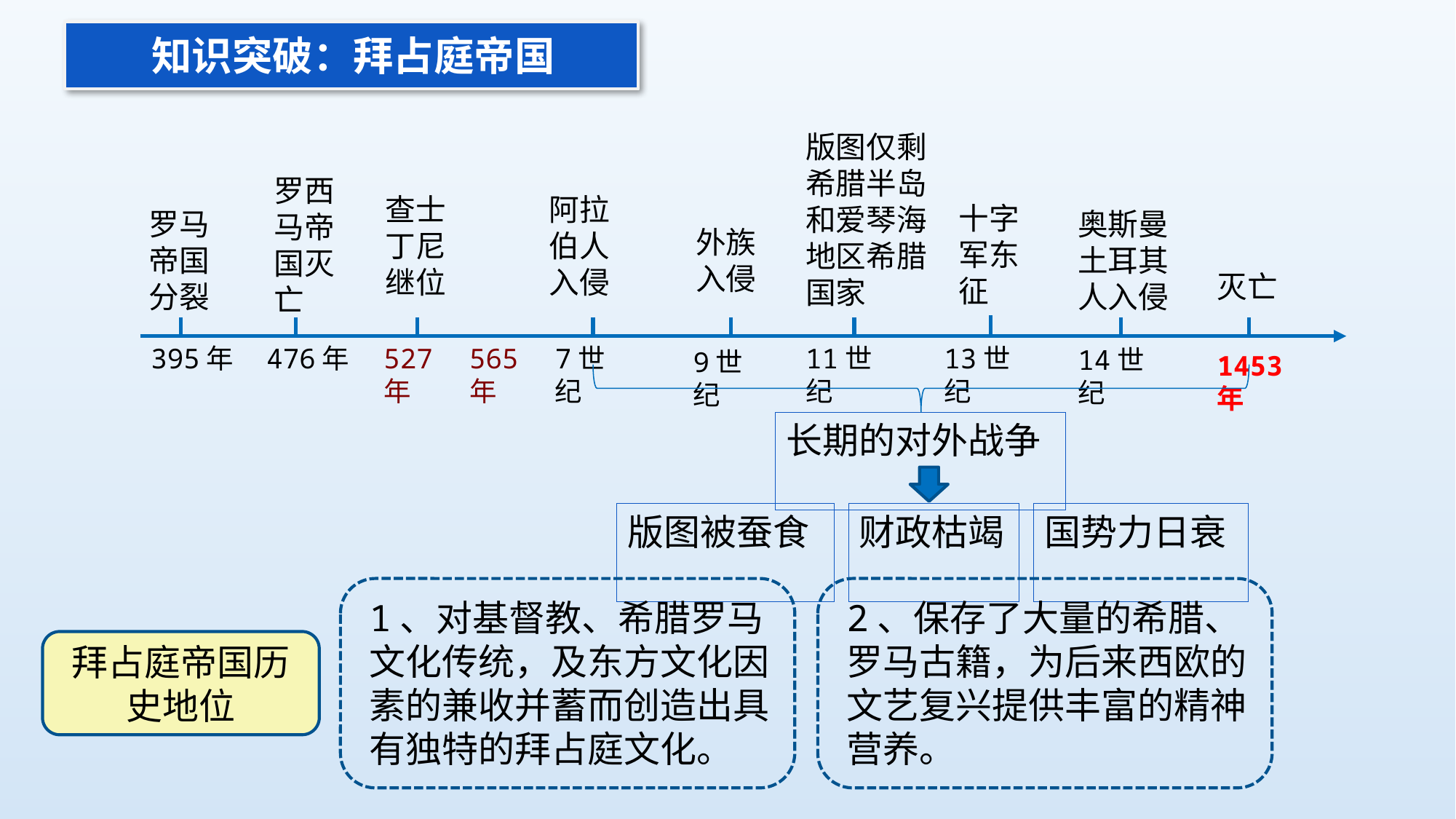

知识突破：拜占庭帝国
版图仅剩希腊半岛和爱琴海地区希腊国家
阿拉伯人入侵
十字军东征
奥斯曼土耳其人入侵
外族入侵
罗西马帝国灭亡
查士丁尼继位
罗马帝国分裂
灭亡
7世纪
11世纪
13世纪
395年
476年
527年
565年
14世纪
9世纪
1453年

长期的对外战争

版图被蚕食
财政枯竭
国势力日衰

1、对基督教、希腊罗马文化传统，及东方文化因素的兼收并蓄而创造出具有独特的拜占庭文化。

2、保存了大量的希腊、罗马古籍，为后来西欧的文艺复兴提供丰富的精神营养。
拜占庭帝国历史地位